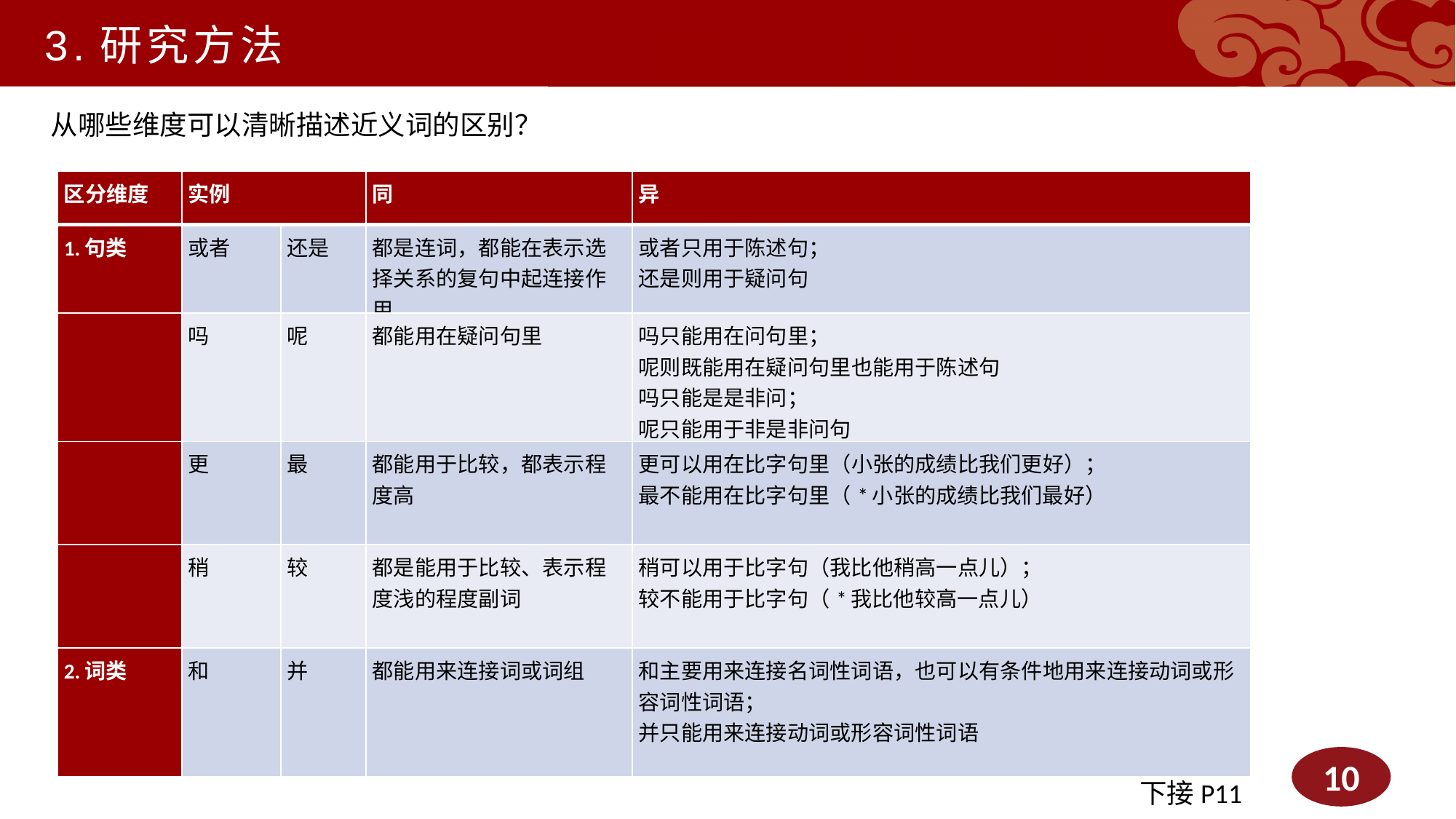

3.研究方法
从哪些维度可以清晰描述近义词的区别？
| 区分维度 | 实例 |  | 同 | 异 |
| --- | --- | --- | --- | --- |
| 1.句类 | 或者 | 还是 | 都是连词，都能在表示选择关系的复句中起连接作用 | 或者只用于陈述句； 还是则用于疑问句 |
|  | 吗 | 呢 | 都能用在疑问句里 | 吗只能用在问句里； 呢则既能用在疑问句里也能用于陈述句 吗只能是是非问； 呢只能用于非是非问句 |
|  | 更 | 最 | 都能用于比较，都表示程度高 | 更可以用在比字句里（小张的成绩比我们更好）； 最不能用在比字句里（\*小张的成绩比我们最好） |
|  | 稍 | 较 | 都是能用于比较、表示程度浅的程度副词 | 稍可以用于比字句（我比他稍高一点儿）； 较不能用于比字句（\*我比他较高一点儿） |
| 2.词类 | 和 | 并 | 都能用来连接词或词组 | 和主要用来连接名词性词语，也可以有条件地用来连接动词或形容词性词语； 并只能用来连接动词或形容词性词语 |

下接P11